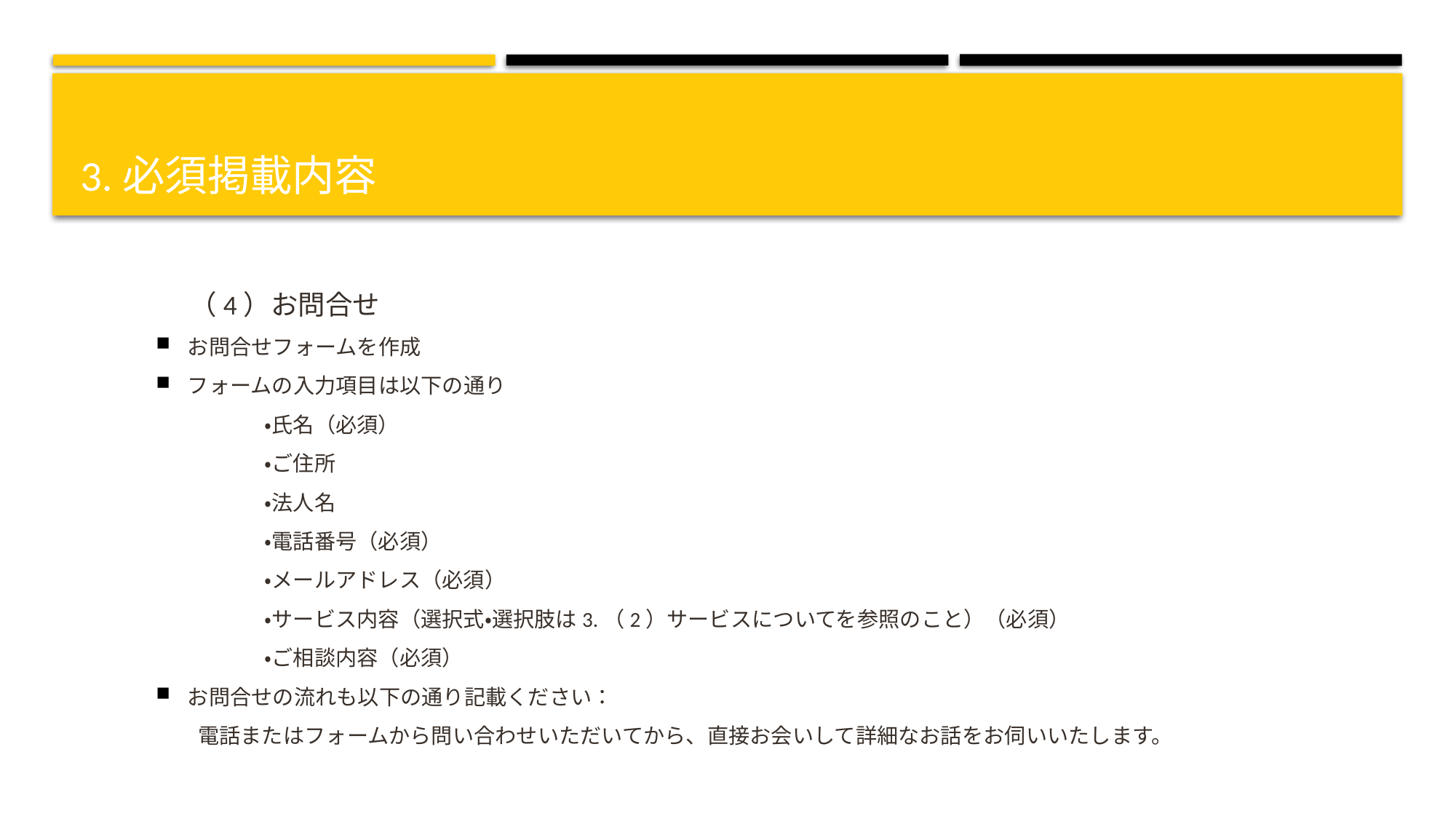

# 3.必須掲載内容
	（4）お問合せ
お問合せフォームを作成
フォームの入力項目は以下の通り
	・氏名（必須）
	・ご住所
	・法人名
	・電話番号（必須）
	・メールアドレス（必須）
	・サービス内容（選択式・選択肢は3.（2）サービスについてを参照のこと）（必須）
	・ご相談内容（必須）
お問合せの流れも以下の通り記載ください：
　　電話またはフォームから問い合わせいただいてから、直接お会いして詳細なお話をお伺いいたします。